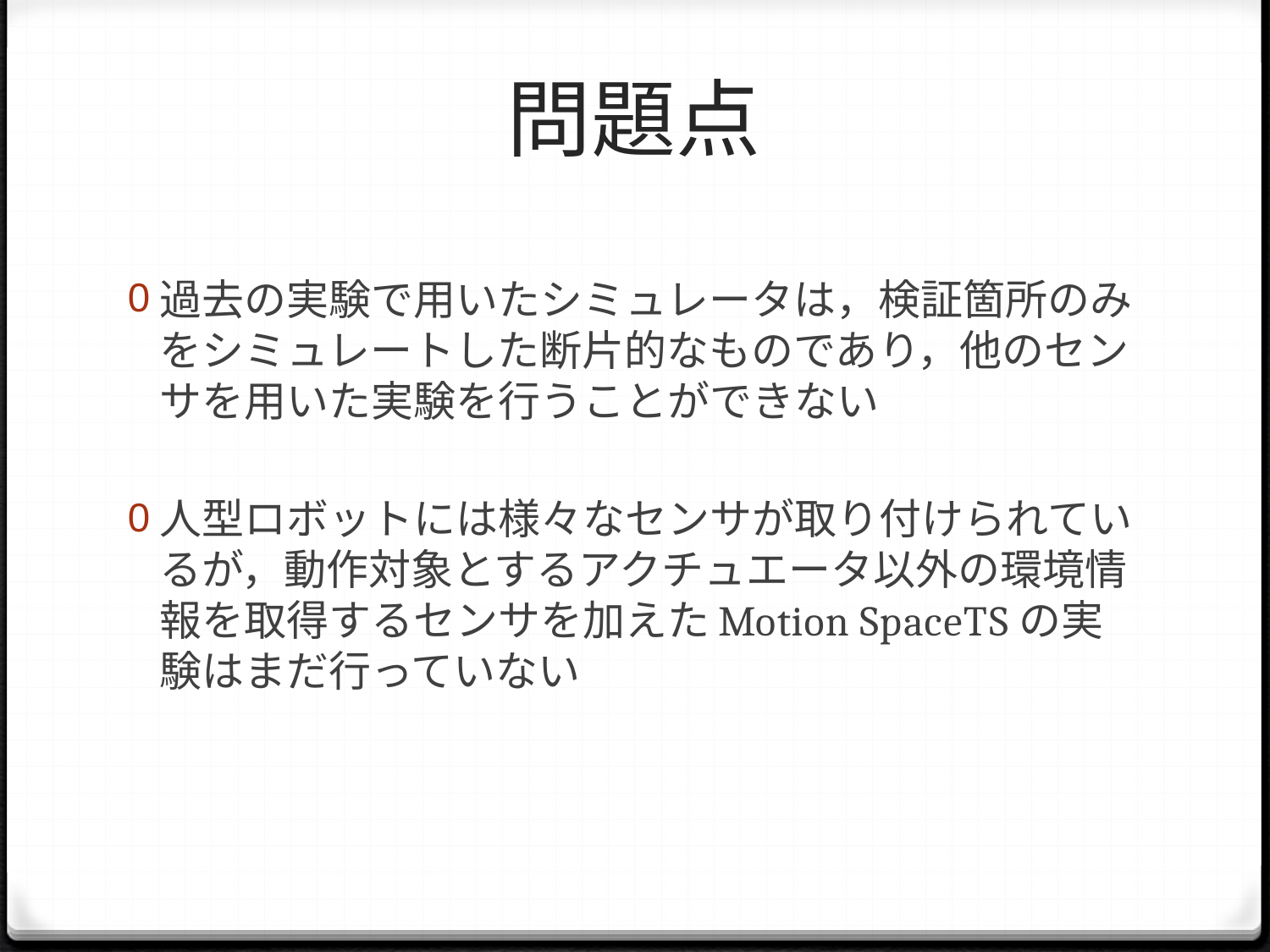

# 問題点
過去の実験で用いたシミュレータは，検証箇所のみをシミュレートした断片的なものであり，他のセンサを用いた実験を行うことができない

人型ロボットには様々なセンサが取り付けられているが，動作対象とするアクチュエータ以外の環境情報を取得するセンサを加えたMotion SpaceTSの実験はまだ行っていない